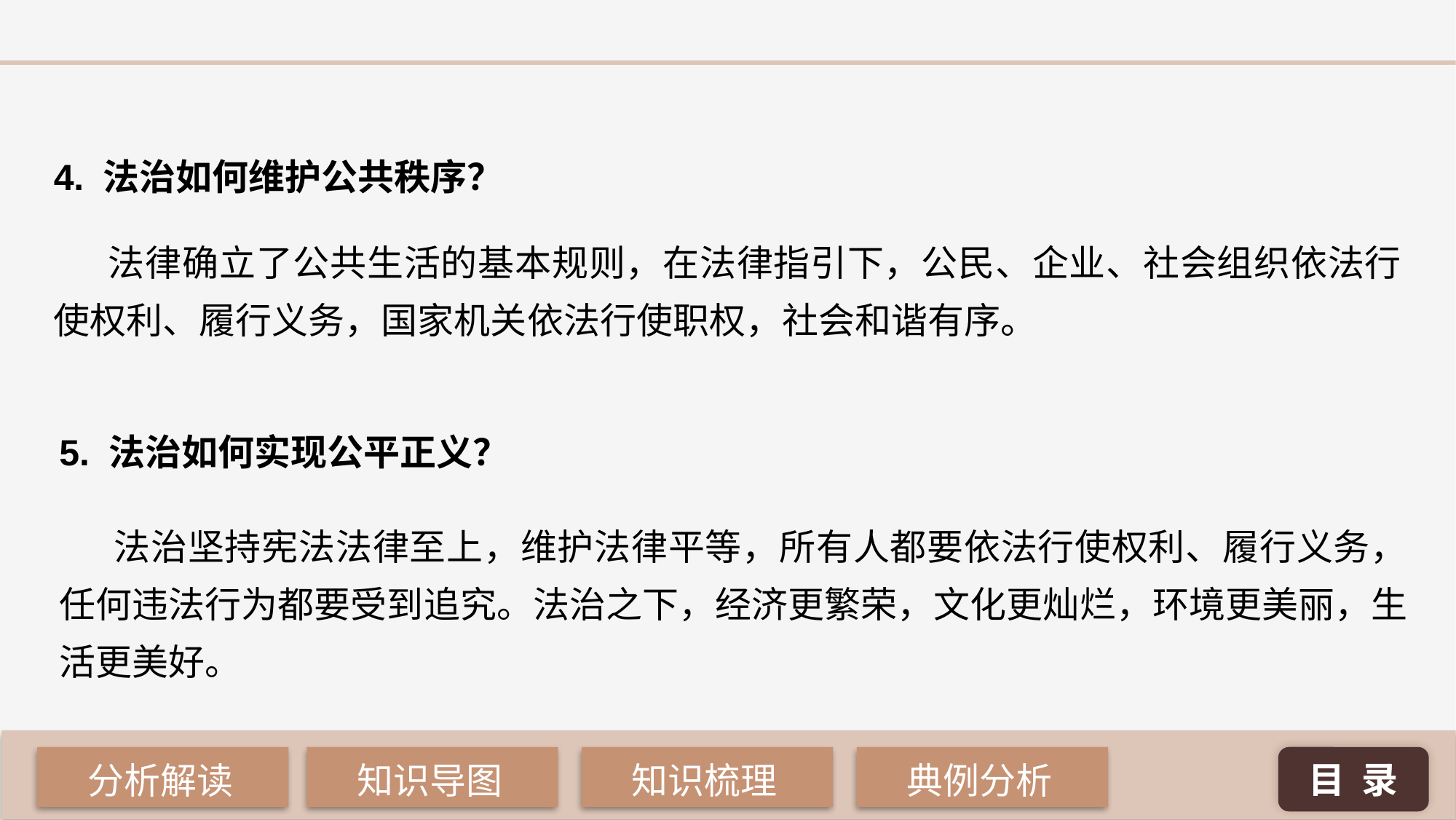

4. 法治如何维护公共秩序？
法律确立了公共生活的基本规则，在法律指引下，公民、企业、社会组织依法行使权利、履行义务，国家机关依法行使职权，社会和谐有序。
5. 法治如何实现公平正义？
法治坚持宪法法律至上，维护法律平等，所有人都要依法行使权利、履行义务，任何违法行为都要受到追究。法治之下，经济更繁荣，文化更灿烂，环境更美丽，生活更美好。